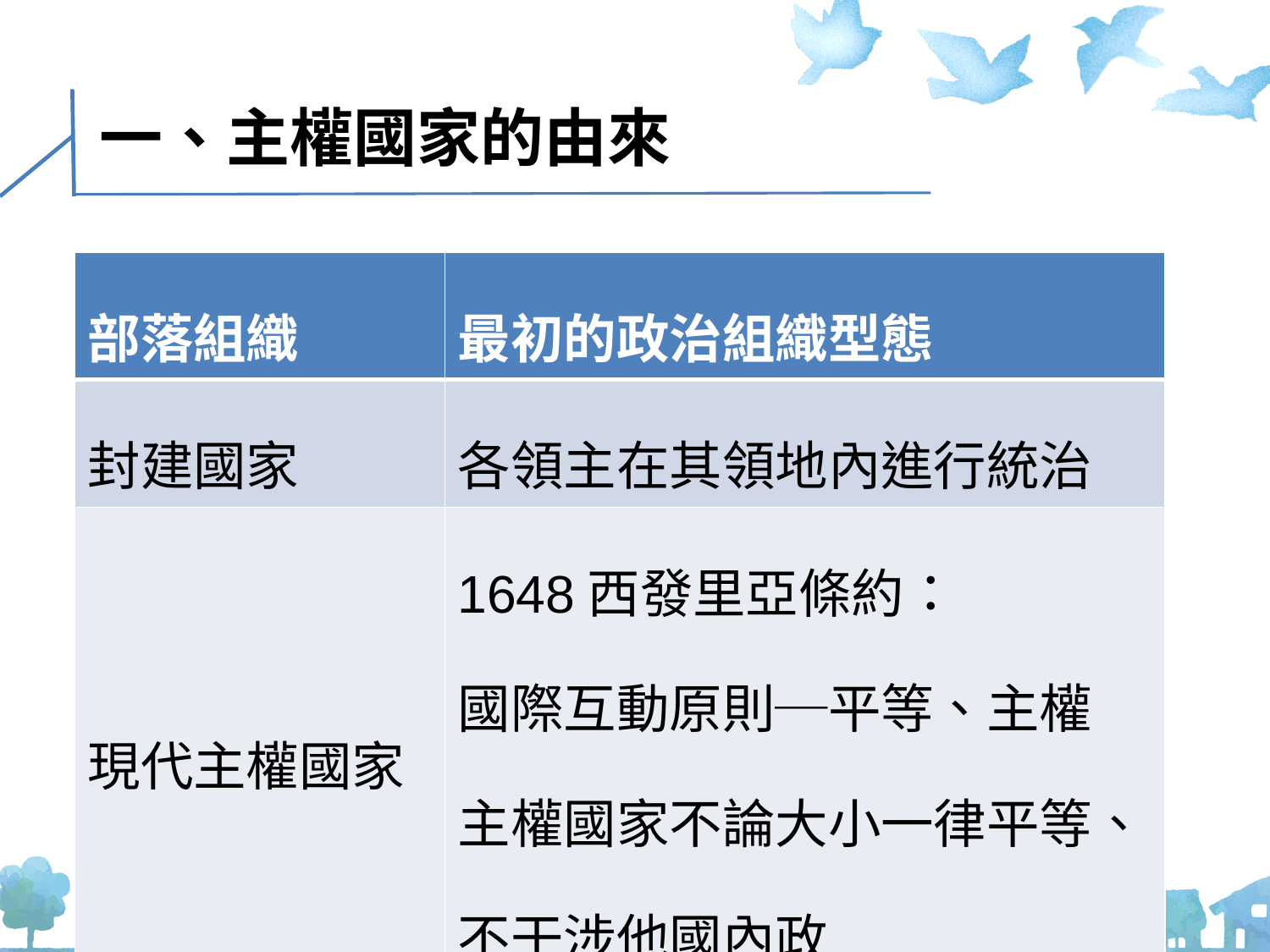

# 一、主權國家的由來
| 部落組織 | 最初的政治組織型態 |
| --- | --- |
| 封建國家 | 各領主在其領地內進行統治 |
| 現代主權國家 | 1648西發里亞條約： 國際互動原則─平等、主權 主權國家不論大小一律平等、不干涉他國內政 |